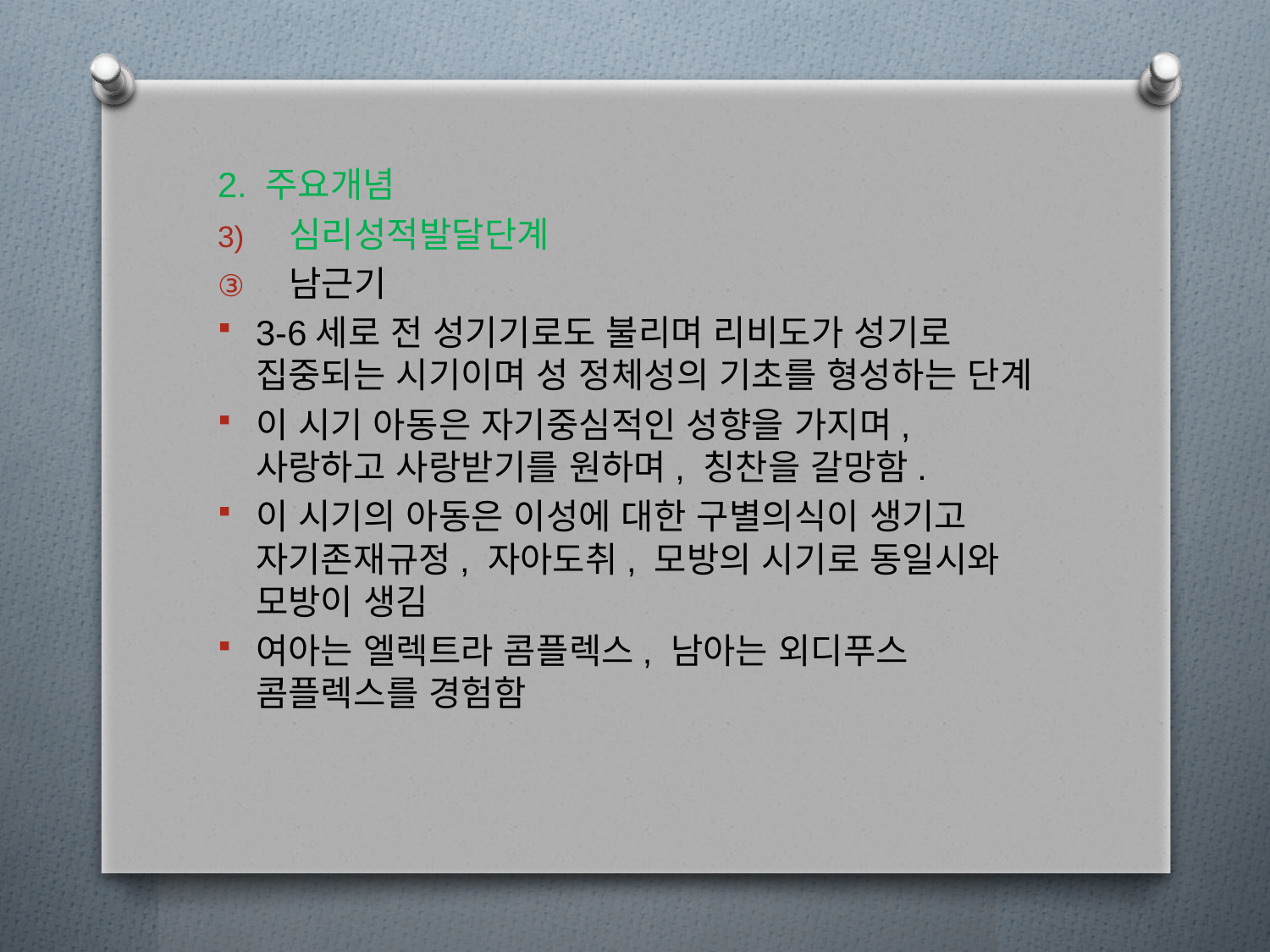

2. 주요개념
심리성적발달단계
남근기
3-6세로 전 성기기로도 불리며 리비도가 성기로 집중되는 시기이며 성 정체성의 기초를 형성하는 단계
이 시기 아동은 자기중심적인 성향을 가지며, 사랑하고 사랑받기를 원하며, 칭찬을 갈망함.
이 시기의 아동은 이성에 대한 구별의식이 생기고 자기존재규정, 자아도취, 모방의 시기로 동일시와 모방이 생김
여아는 엘렉트라 콤플렉스, 남아는 외디푸스 콤플렉스를 경험함